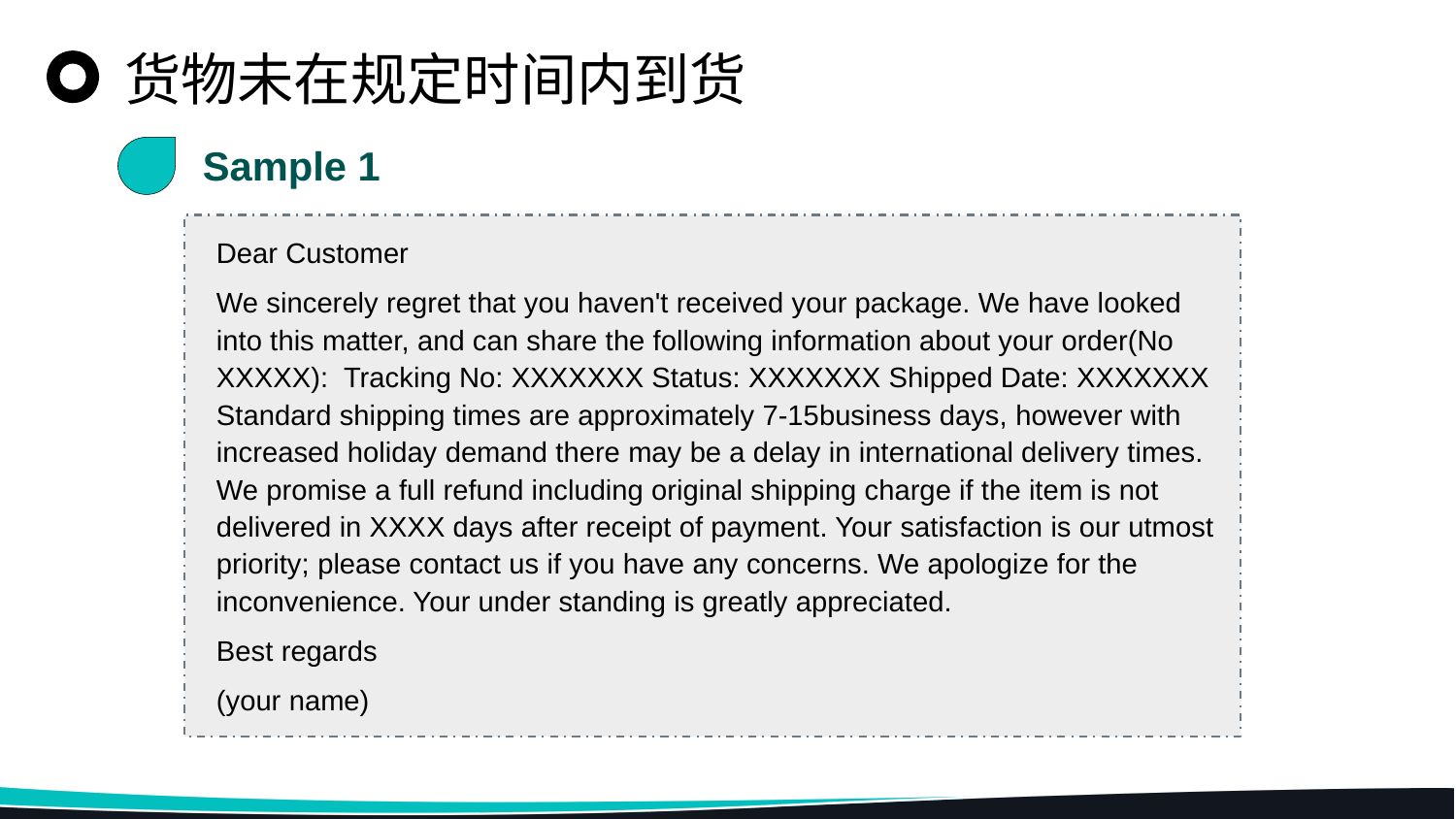

货物未在规定时间内到货
Sample 1

Dear Customer
We sincerely regret that you haven't received your package. We have looked into this matter, and can share the following information about your order(No XXXXX):  Tracking No: XXXXXXX Status: XXXXXXX Shipped Date: XXXXXXX Standard shipping times are approximately 7-15business days, however with increased holiday demand there may be a delay in international delivery times. We promise a full refund including original shipping charge if the item is not delivered in XXXX days after receipt of payment. Your satisfaction is our utmost priority; please contact us if you have any concerns. We apologize for the inconvenience. Your under standing is greatly appreciated.
Best regards
(your name)